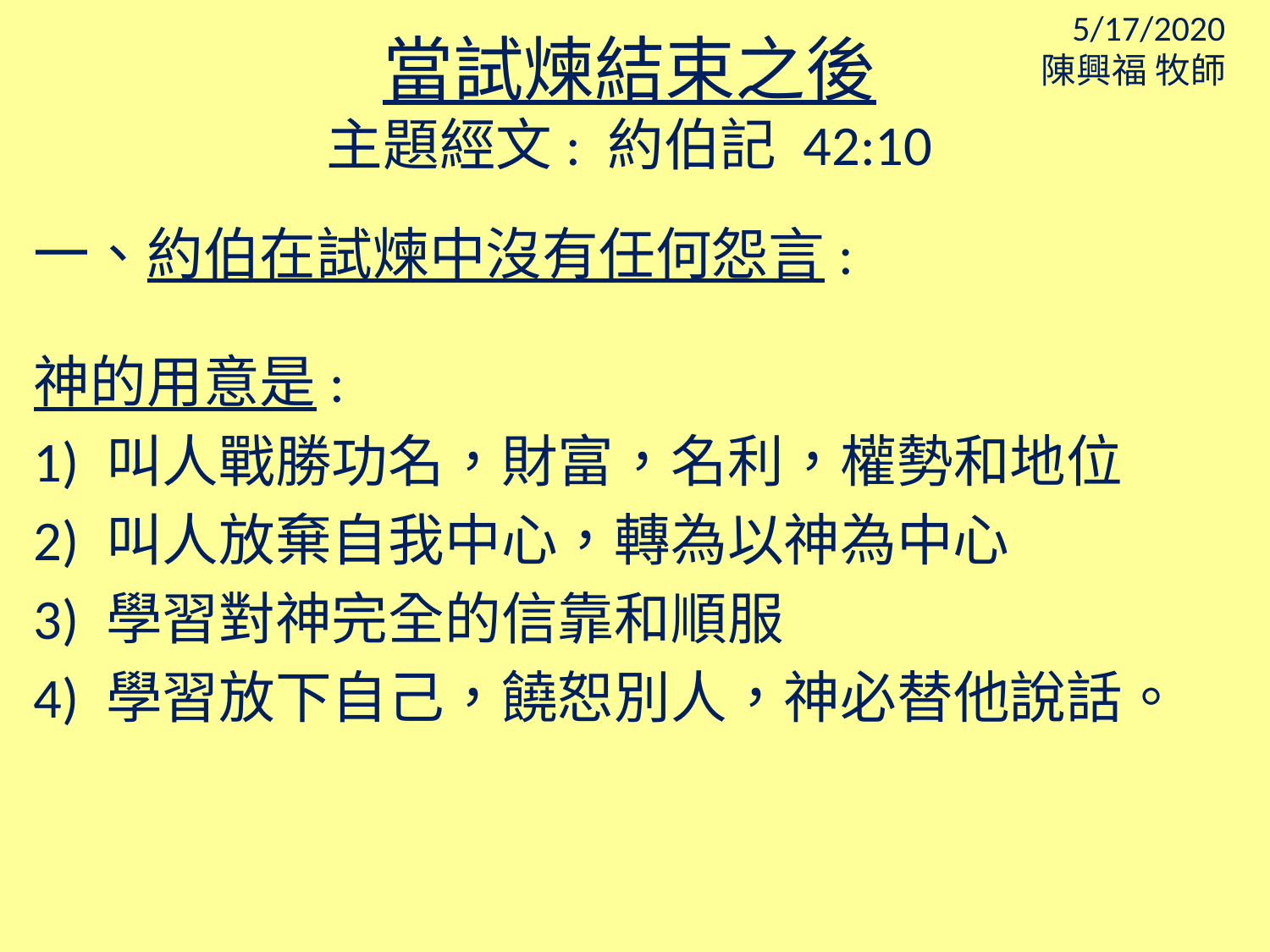

5/17/2020
陳興福 牧師
當試煉結束之後
主題經文: 約伯記 42:10
一、約伯在試煉中沒有任何怨言:

神的用意是:
1) 叫人戰勝功名，財富，名利，權勢和地位
2) 叫人放棄自我中心，轉為以神為中心
3) 學習對神完全的信靠和順服
4) 學習放下自己，饒恕別人，神必替他說話。